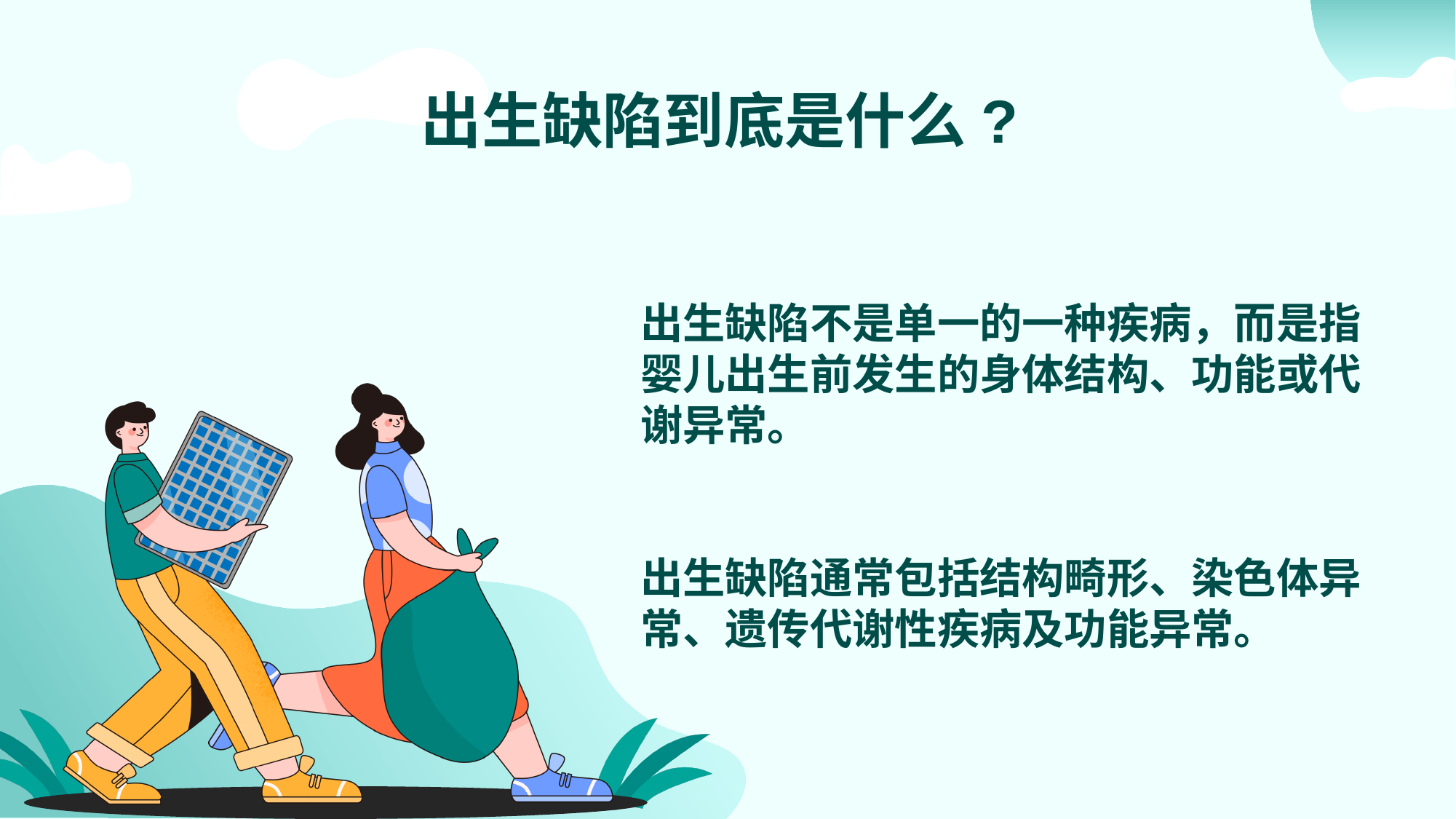

出生缺陷到底是什么?
# 出生缺陷不是单一的一种疾病，而是指婴儿出生前发生的身体结构、功能或代谢异常。 出生缺陷通常包括结构畸形、染色体异常、遗传代谢性疾病及功能异常。